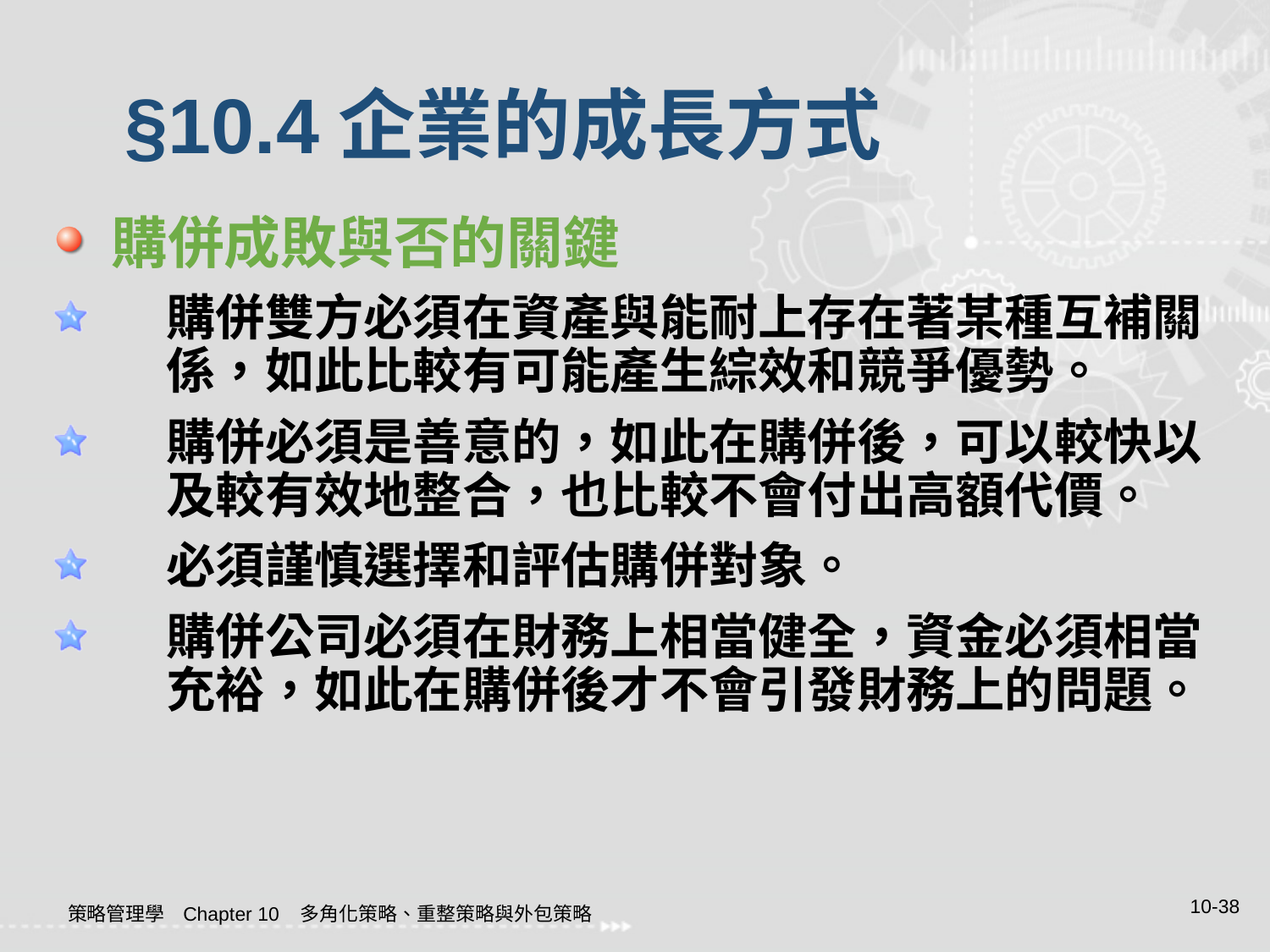

# §10.4企業的成長方式
 購併成敗與否的關鍵
購併雙方必須在資產與能耐上存在著某種互補關係，如此比較有可能產生綜效和競爭優勢。
購併必須是善意的，如此在購併後，可以較快以及較有效地整合，也比較不會付出高額代價。
必須謹慎選擇和評估購併對象。
購併公司必須在財務上相當健全，資金必須相當充裕，如此在購併後才不會引發財務上的問題。

10-38
策略管理學   Chapter 10   多角化策略、重整策略與外包策略